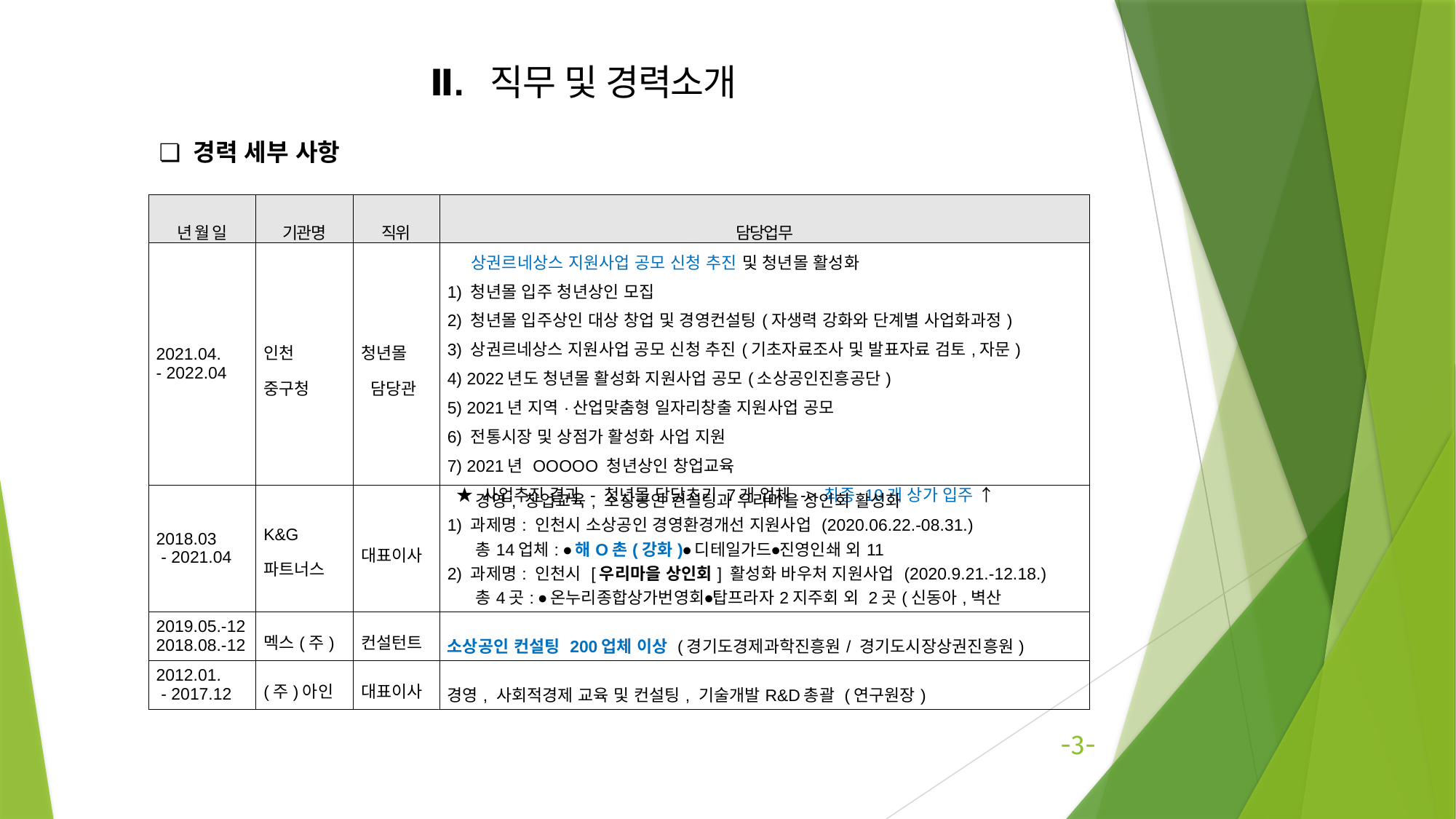

Ⅱ.  직무 및 경력소개
❏ 경력 세부 사항
| 년 월 일 | 기관명 | 직위 | 담당업무 |
| --- | --- | --- | --- |
| 2021.04. - 2022.04 | 인천 중구청 | 청년몰 담당관 | 상권르네상스 지원사업 공모 신청 추진 및 청년몰 활성화 1) 청년몰 입주 청년상인 모집 2) 청년몰 입주상인 대상 창업 및 경영컨설팅(자생력 강화와 단계별 사업화과정) 3) 상권르네상스 지원사업 공모 신청 추진(기초자료조사 및 발표자료 검토,자문) 4) 2022년도 청년몰 활성화 지원사업 공모(소상공인진흥공단) 5) 2021년 지역·산업맞춤형 일자리창출 지원사업 공모 6) 전통시장 및 상점가 활성화 사업 지원 7) 2021년 OOOOO 청년상인 창업교육 ★ 사업추진 결과 - 청년몰 담당초기 7개 업체 -> 최종 19개 상가 입주 ↑ |
| 2018.03 - 2021.04 | K&G 파트너스 | 대표이사 | 경영, 창업교육, 소상공인 컨설팅과 우리마을 상인회 활성화 1) 과제명: 인천시 소상공인 경영환경개선 지원사업 (2020.06.22.-08.31.) 총14업체: ⦁해O촌(강화)⦁디테일가드⦁진영인쇄 외11 2) 과제명: 인천시 [우리마을 상인회] 활성화 바우처 지원사업 (2020.9.21.-12.18.) 총4곳: ⦁온누리종합상가번영회⦁탑프라자2지주회 외 2곳(신동아,벽산 |
| 2019.05.-12 2018.08.-12 | 멕스(주) | 컨설턴트 | 소상공인 컨설팅 200업체 이상 (경기도경제과학진흥원/ 경기도시장상권진흥원) |
| 2012.01. - 2017.12 | (주)아인 | 대표이사 | 경영, 사회적경제 교육 및 컨설팅, 기술개발R&D총괄 (연구원장) |
-3-